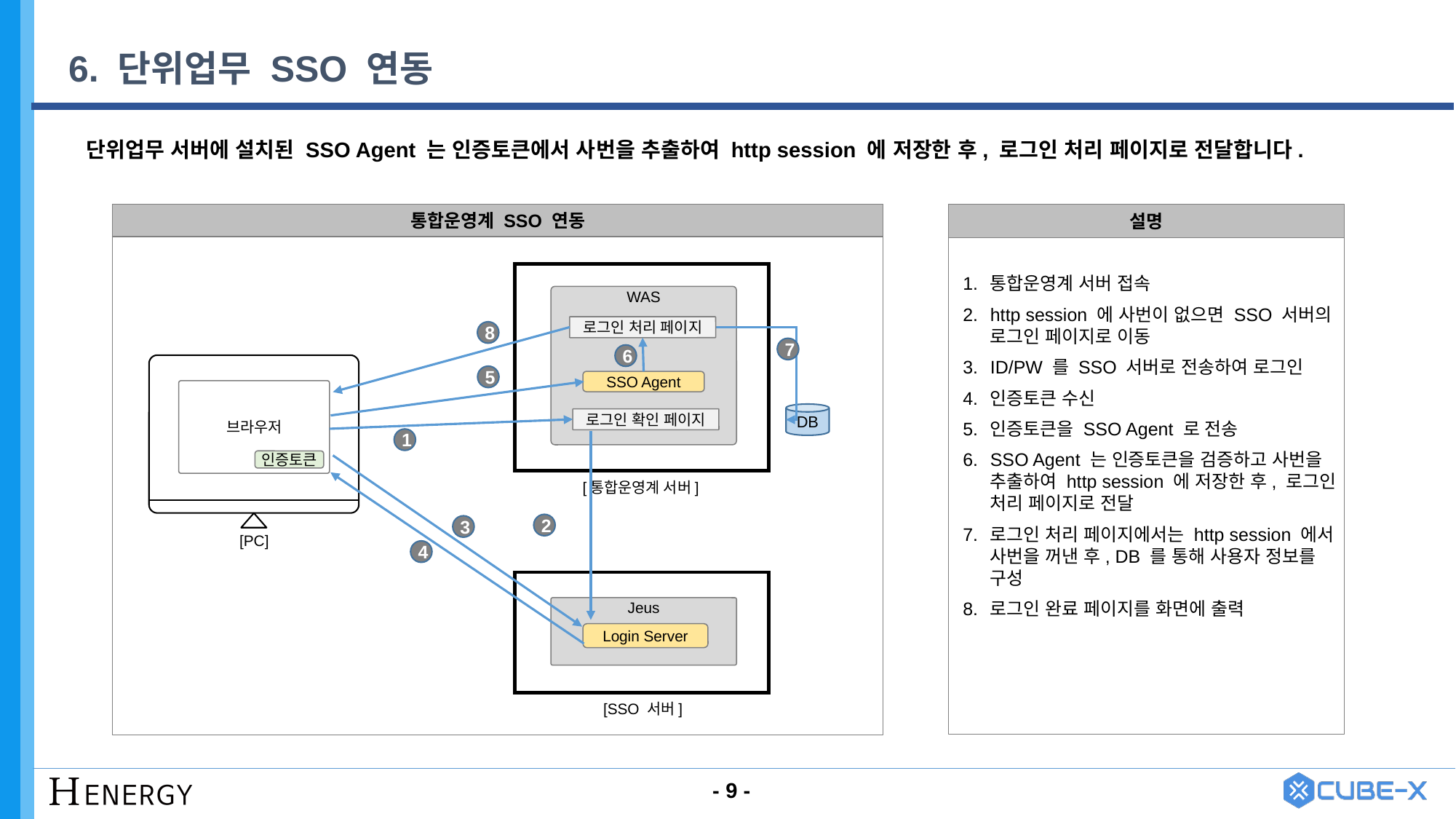

# 6. 단위업무 SSO 연동
단위업무 서버에 설치된 SSO Agent 는 인증토큰에서 사번을 추출하여 http session 에 저장한 후, 로그인 처리 페이지로 전달합니다.
통합운영계 SSO 연동
설명

통합운영계 서버 접속
http session 에 사번이 없으면 SSO 서버의 로그인 페이지로 이동
ID/PW 를 SSO 서버로 전송하여 로그인
인증토큰 수신
인증토큰을 SSO Agent 로 전송
SSO Agent 는 인증토큰을 검증하고 사번을 추출하여 http session 에 저장한 후, 로그인 처리 페이지로 전달
로그인 처리 페이지에서는 http session 에서 사번을 꺼낸 후, DB 를 통해 사용자 정보를 구성
로그인 완료 페이지를 화면에 출력

WAS
로그인 처리 페이지
8
7
6

5
SSO Agent
브라우저
DB
로그인 확인 페이지
1
인증토큰
[통합운영계 서버]
2
3
[PC]
4

Jeus
Login Server
[SSO 서버]
- 9 -